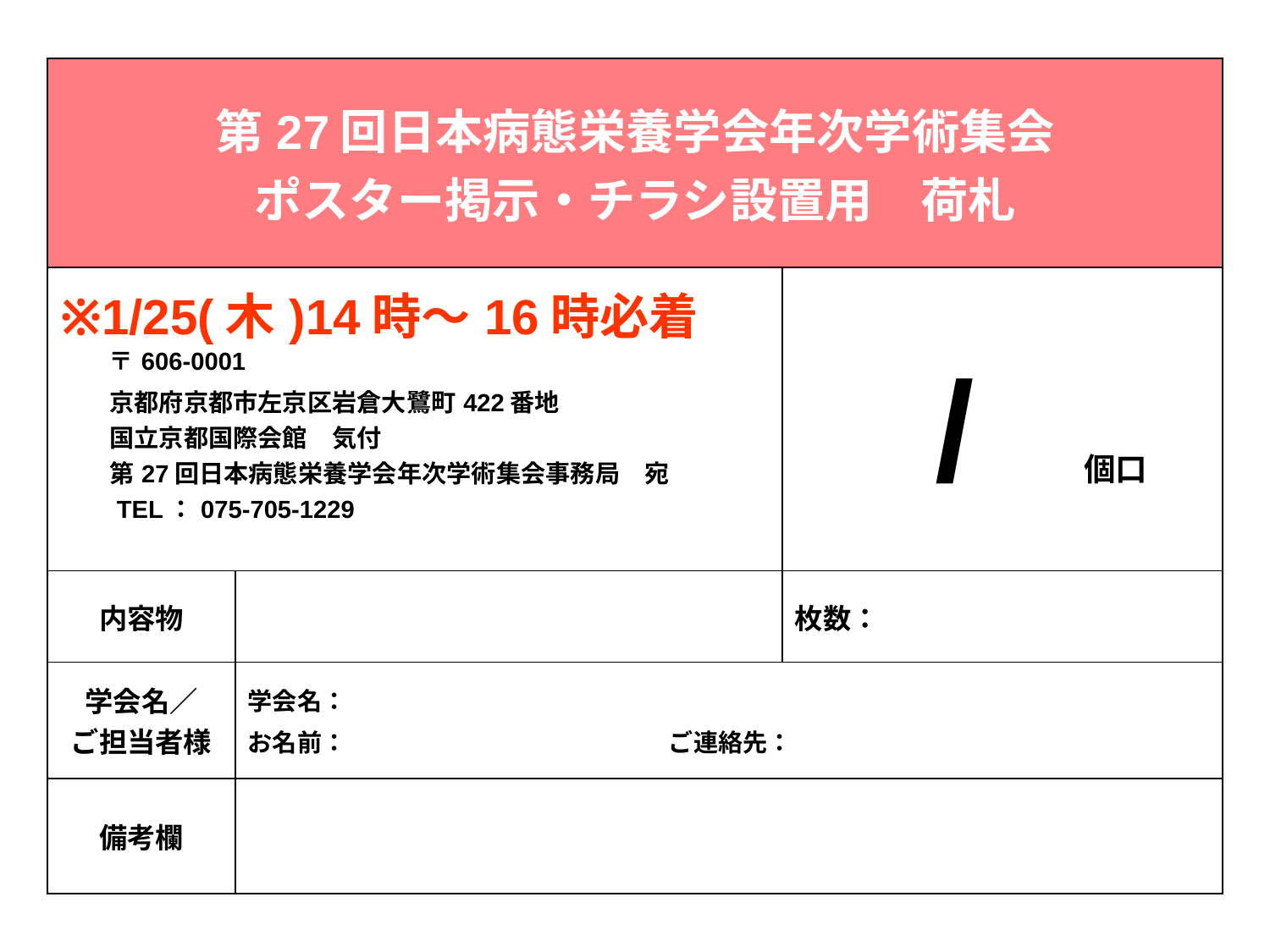

| 第27回日本病態栄養学会年次学術集会 ポスター掲示・チラシ設置用　荷札 |  |  |
| --- | --- | --- |
| ※1/25(木)14時～16時必着 　〒606-0001 　　京都府京都市左京区岩倉大鷺町422番地 　　国立京都国際会館　気付 　　第27回日本病態栄養学会年次学術集会事務局　宛 　　TEL：075-705-1229 |  | / 個口 |
| 内容物 |  | 枚数： |
| 学会名／ ご担当者様 | 学会名： お名前：　　　　　　　　　　　　　ご連絡先： |  |
| 備考欄 |  |  |